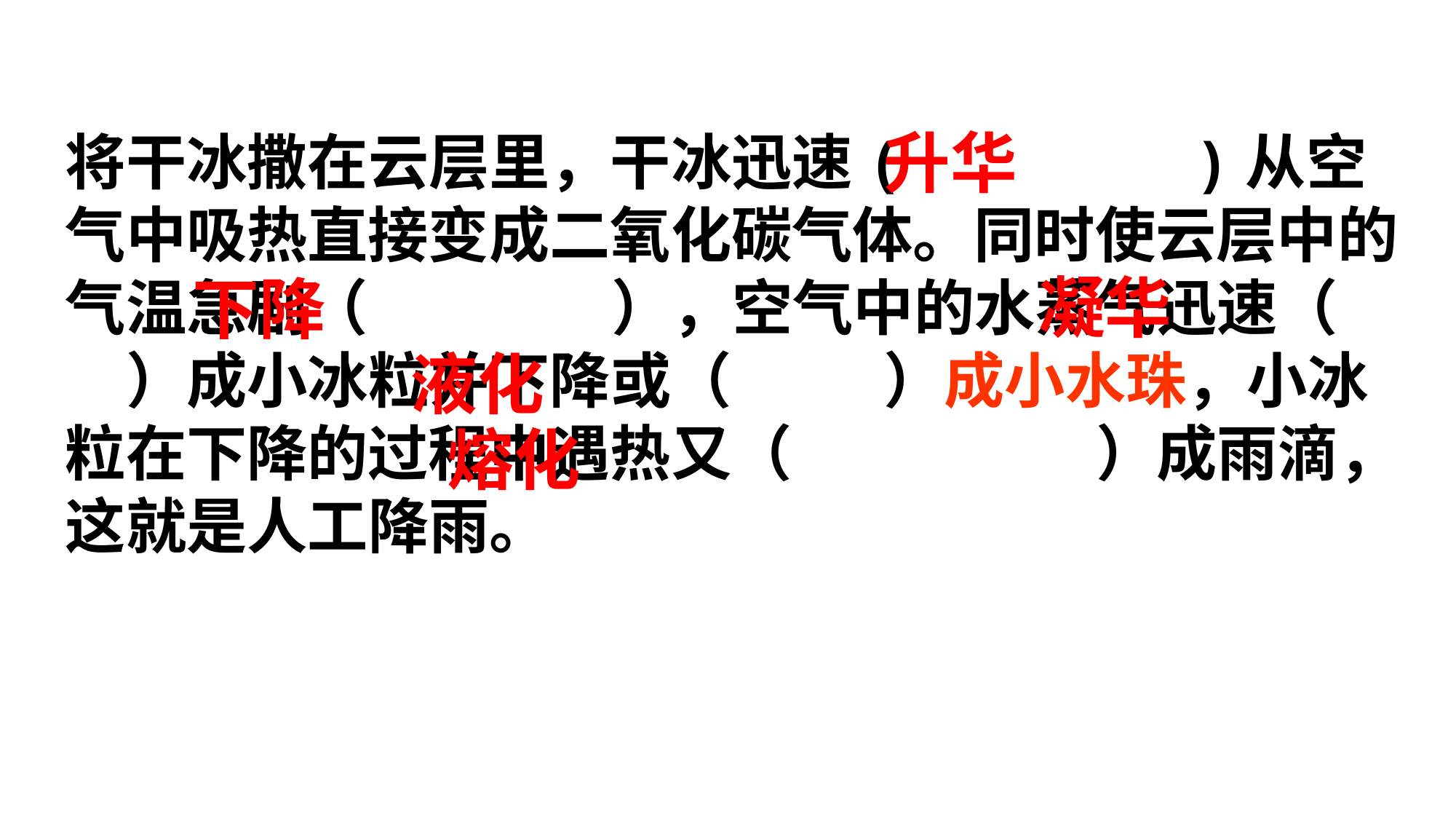

升华
将干冰撒在云层里，干冰迅速(        )从空气中吸热直接变成二氧化碳气体。同时使云层中的气温急剧（        ），空气中的水蒸气迅速（     ）成小冰粒并下降或（     ）成小水珠，小冰粒在下降的过程中遇热又（          ）成雨滴，这就是人工降雨。
凝华
下降
液化
熔化